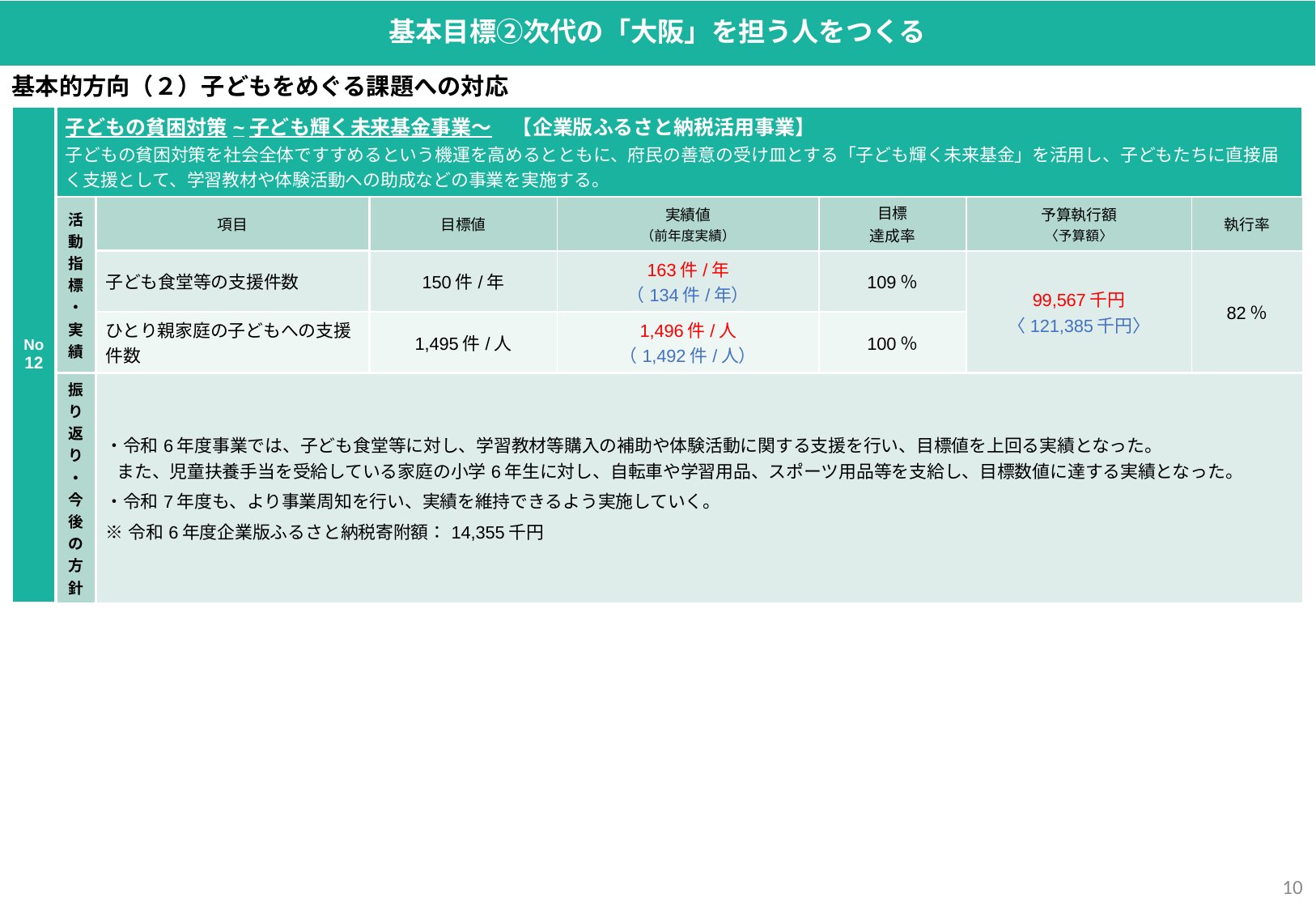

基本目標②次代の「大阪」を担う人をつくる
基本的方向（２）子どもをめぐる課題への対応
| No 12 | 子どもの貧困対策~子ども輝く未来基金事業～　【企業版ふるさと納税活用事業】 子どもの貧困対策を社会全体ですすめるという機運を高めるとともに、府民の善意の受け皿とする「子ども輝く未来基金」を活用し、子どもたちに直接届く支援として、学習教材や体験活動への助成などの事業を実施する。 |  |  |  |  |  |  |
| --- | --- | --- | --- | --- | --- | --- | --- |
|  | 活動指標・実績 | 項目 | 目標値 | 実績値 （前年度実績） | 目標 達成率 | 予算執行額 〈予算額〉 | 執行率 |
|  |  | 子ども食堂等の支援件数 | 150件/年 | 163件/年 （134件/年） | 109％ | 99,567千円 〈121,385千円〉 | 82％ |
|  |  | ひとり親家庭の子どもへの支援件数 | 1,495件/人 | 1,496件/人 （1,492件/人） | 100％ |  |  |
|  | 振り返り・ 今後の方針 | ・令和6年度事業では、子ども食堂等に対し、学習教材等購入の補助や体験活動に関する支援を行い、目標値を上回る実績となった。 また、児童扶養手当を受給している家庭の小学6年生に対し、自転車や学習用品、スポーツ用品等を支給し、目標数値に達する実績となった。 ・令和7年度も、より事業周知を行い、実績を維持できるよう実施していく。 ※令和6年度企業版ふるさと納税寄附額：14,355千円 |  |  |  |  |  |
10